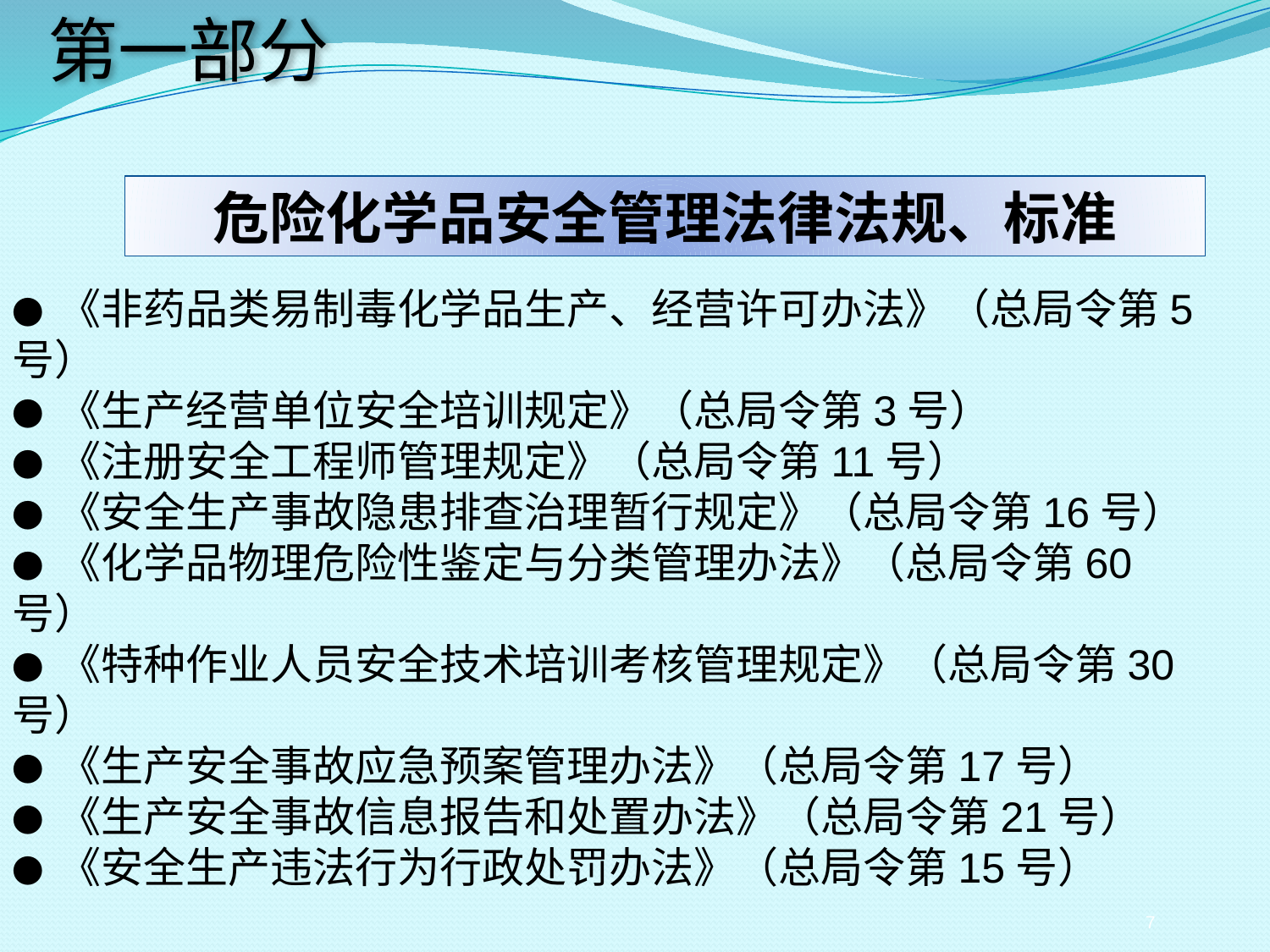

第一部分
危险化学品安全管理法律法规、标准
● 《非药品类易制毒化学品生产、经营许可办法》（总局令第5号）
● 《生产经营单位安全培训规定》（总局令第3号）
● 《注册安全工程师管理规定》（总局令第11号）
● 《安全生产事故隐患排查治理暂行规定》（总局令第16号）
● 《化学品物理危险性鉴定与分类管理办法》（总局令第60号）
● 《特种作业人员安全技术培训考核管理规定》（总局令第30号）
● 《生产安全事故应急预案管理办法》（总局令第17号）
● 《生产安全事故信息报告和处置办法》（总局令第21号）
● 《安全生产违法行为行政处罚办法》（总局令第15号）

7